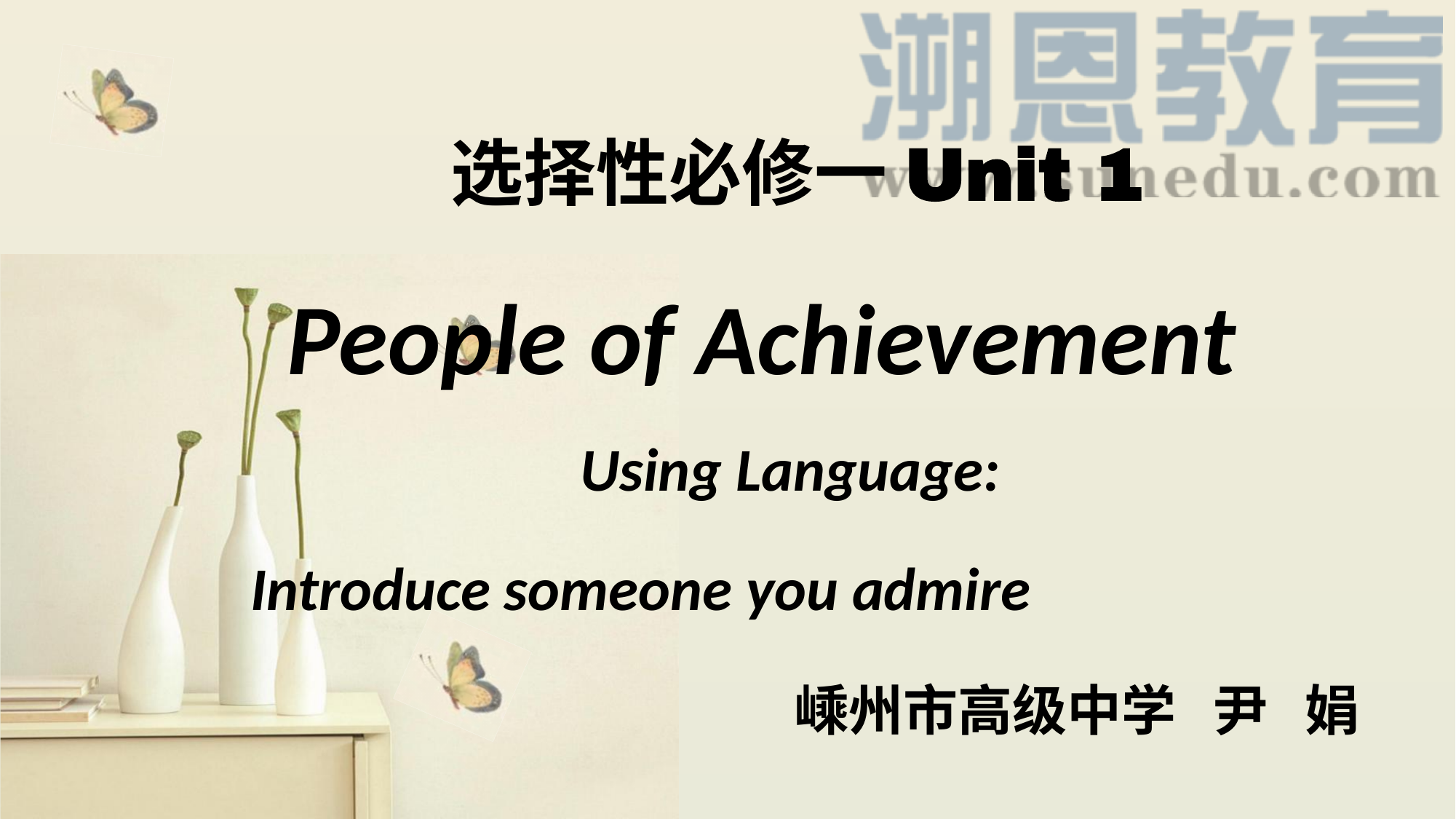

选择性必修一Unit 1
 People of Achievement
Using Language:
Introduce someone you admire
                                    嵊州市高级中学   尹   娟